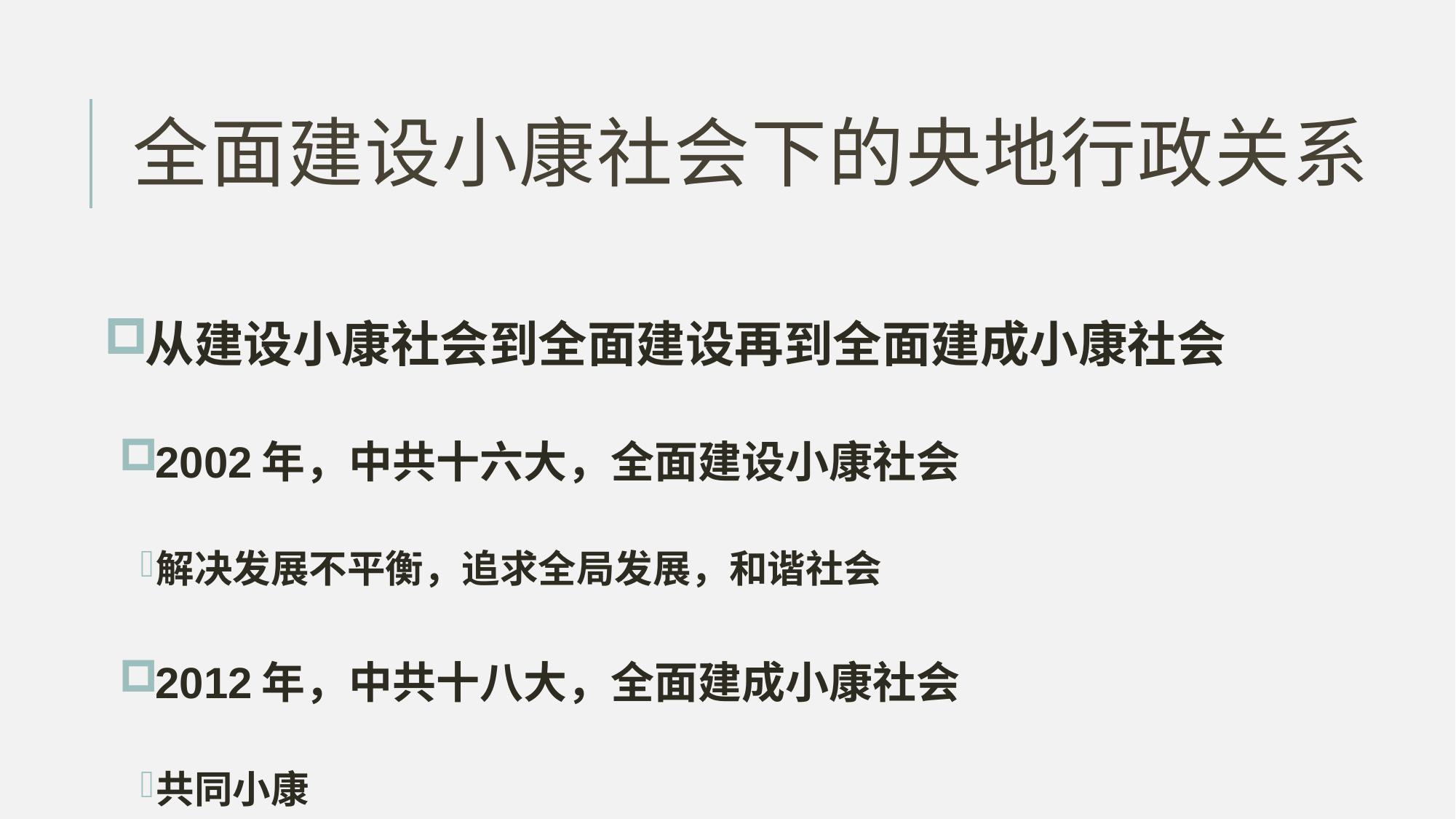

# 全面建设小康社会下的央地行政关系
从建设小康社会到全面建设再到全面建成小康社会
2002年，中共十六大，全面建设小康社会
解决发展不平衡，追求全局发展，和谐社会
2012年，中共十八大，全面建成小康社会
共同小康